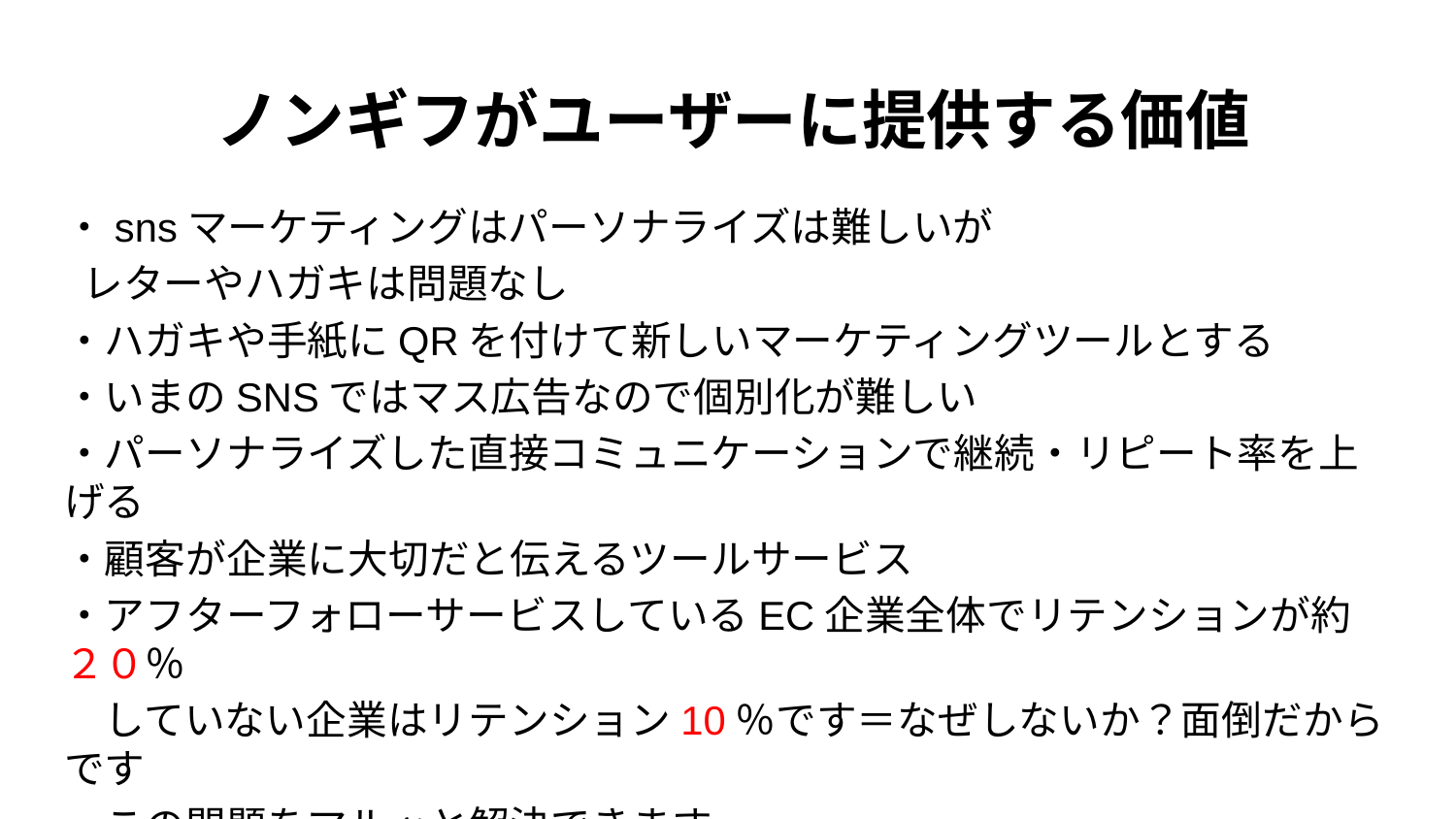

# ノンギフがユーザーに提供する価値

・snsマーケティングはパーソナライズは難しいが
 レターやハガキは問題なし
・ハガキや手紙にQRを付けて新しいマーケティングツールとする
・いまのSNSではマス広告なので個別化が難しい
・パーソナライズした直接コミュニケーションで継続・リピート率を上げる
・顧客が企業に大切だと伝えるツールサービス
・アフターフォローサービスしているEC企業全体でリテンションが約２０％
　していない企業はリテンション10％です＝なぜしないか？面倒だからです
　この問題をマルッと解決できます。